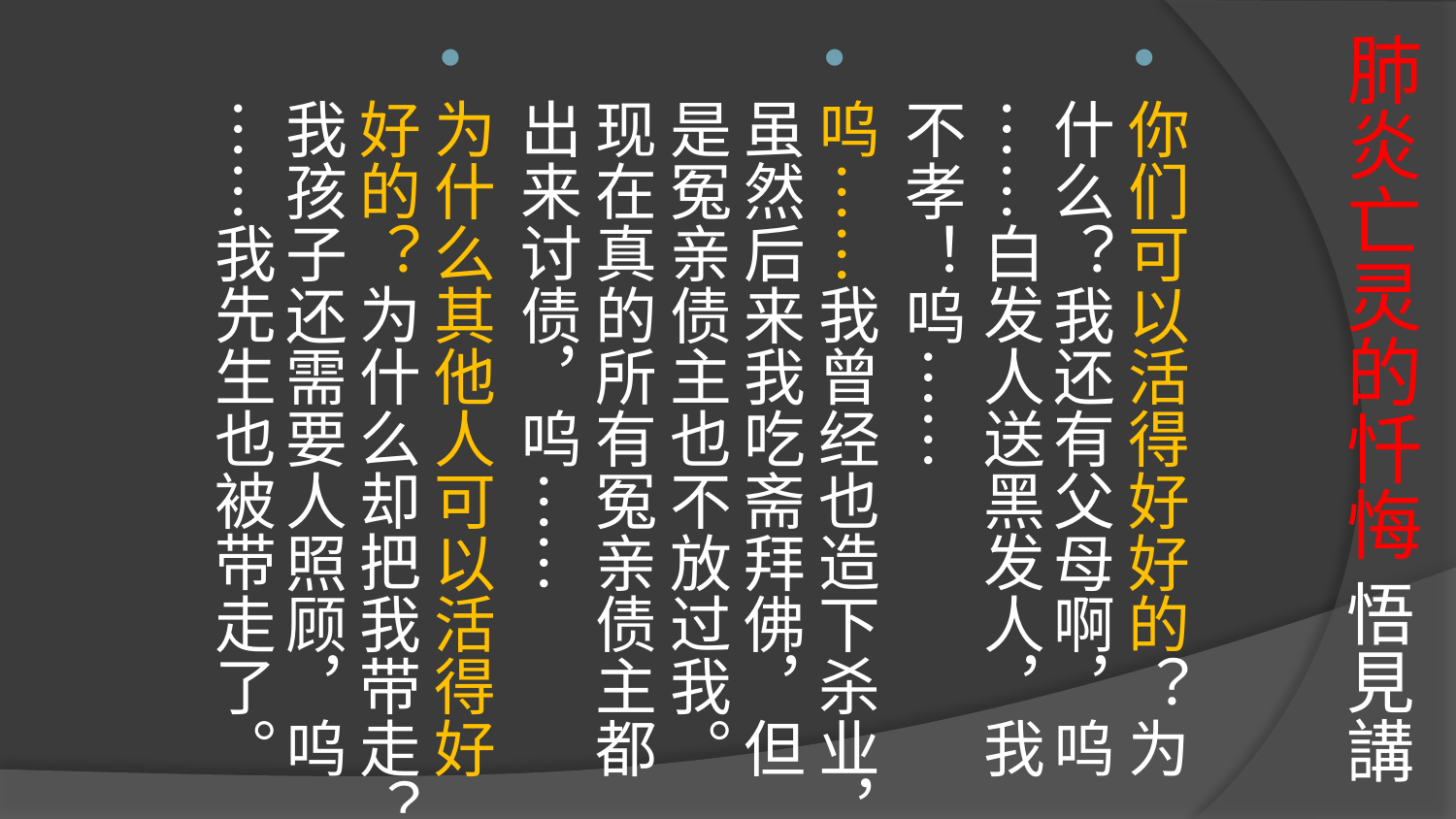

# 肺炎亡灵的忏悔 悟見講
你们可以活得好好的？为什么？我还有父母啊，呜……白发人送黑发人，我不孝！呜……
呜……我曾经也造下杀业，虽然后来我吃斋拜佛，但是冤亲债主也不放过我。现在真的所有冤亲债主都出来讨债，呜……
为什么其他人可以活得好好的？为什么却把我带走？我孩子还需要人照顾，呜……我先生也被带走了。